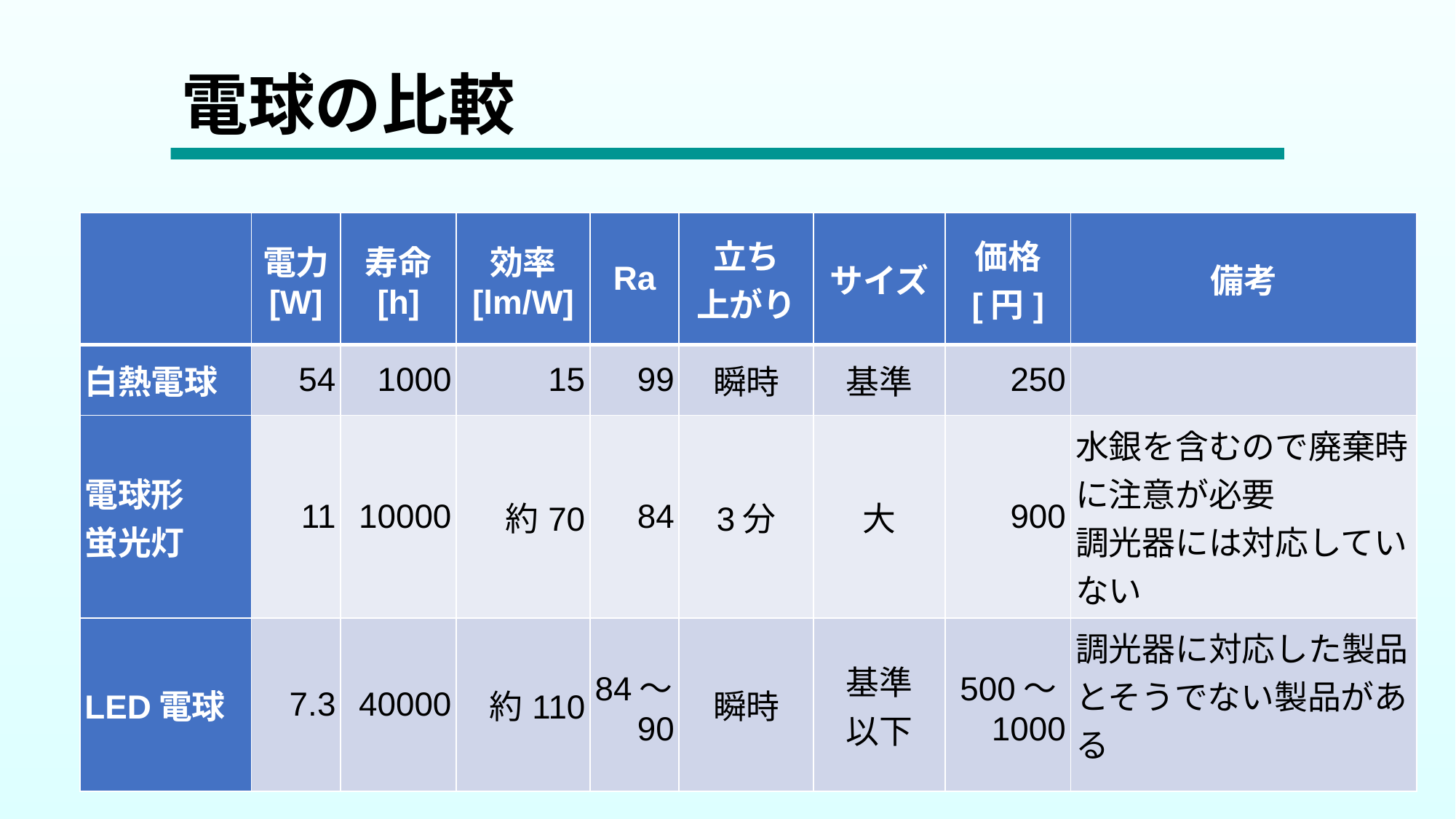

# 電球の比較
|  | 電力 [W] | 寿命 [h] | 効率 [lm/W] | Ra | 立ち 上がり | サイズ | 価格 [円] | 備考 |
| --- | --- | --- | --- | --- | --- | --- | --- | --- |
| 白熱電球 | 54 | 1000 | 15 | 99 | 瞬時 | 基準 | 250 |  |
| 電球形 蛍光灯 | 11 | 10000 | 約70 | 84 | 3分 | 大 | 900 | 水銀を含むので廃棄時に注意が必要 調光器には対応していない |
| LED電球 | 7.3 | 40000 | 約110 | 84～90 | 瞬時 | 基準 以下 | 500～1000 | 調光器に対応した製品とそうでない製品がある |